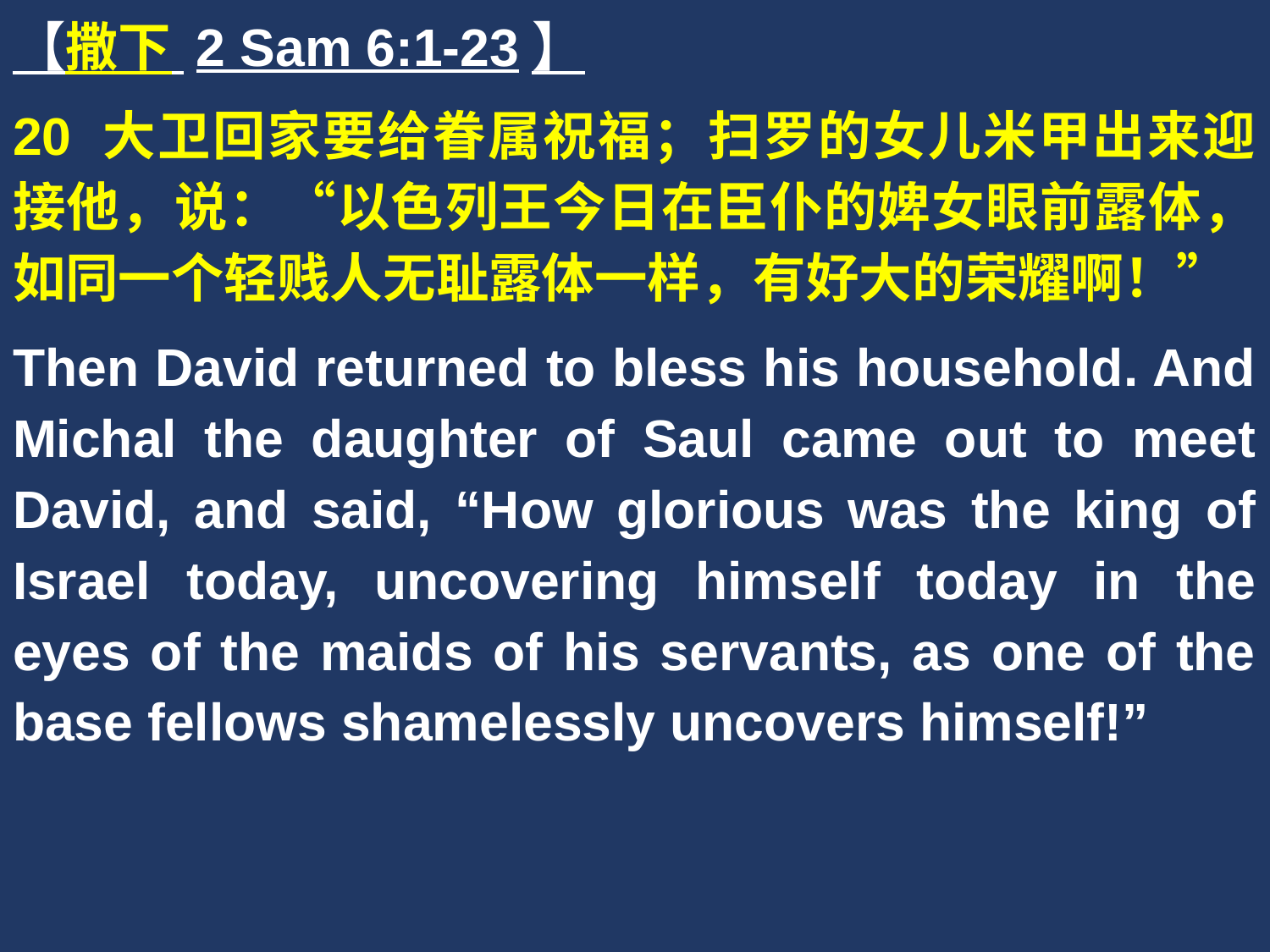

【撒下 2 Sam 6:1-23】
20 大卫回家要给眷属祝福；扫罗的女儿米甲出来迎接他，说：“以色列王今日在臣仆的婢女眼前露体，如同一个轻贱人无耻露体一样，有好大的荣耀啊！”
Then David returned to bless his household. And Michal the daughter of Saul came out to meet David, and said, “How glorious was the king of Israel today, uncovering himself today in the eyes of the maids of his servants, as one of the base fellows shamelessly uncovers himself!”